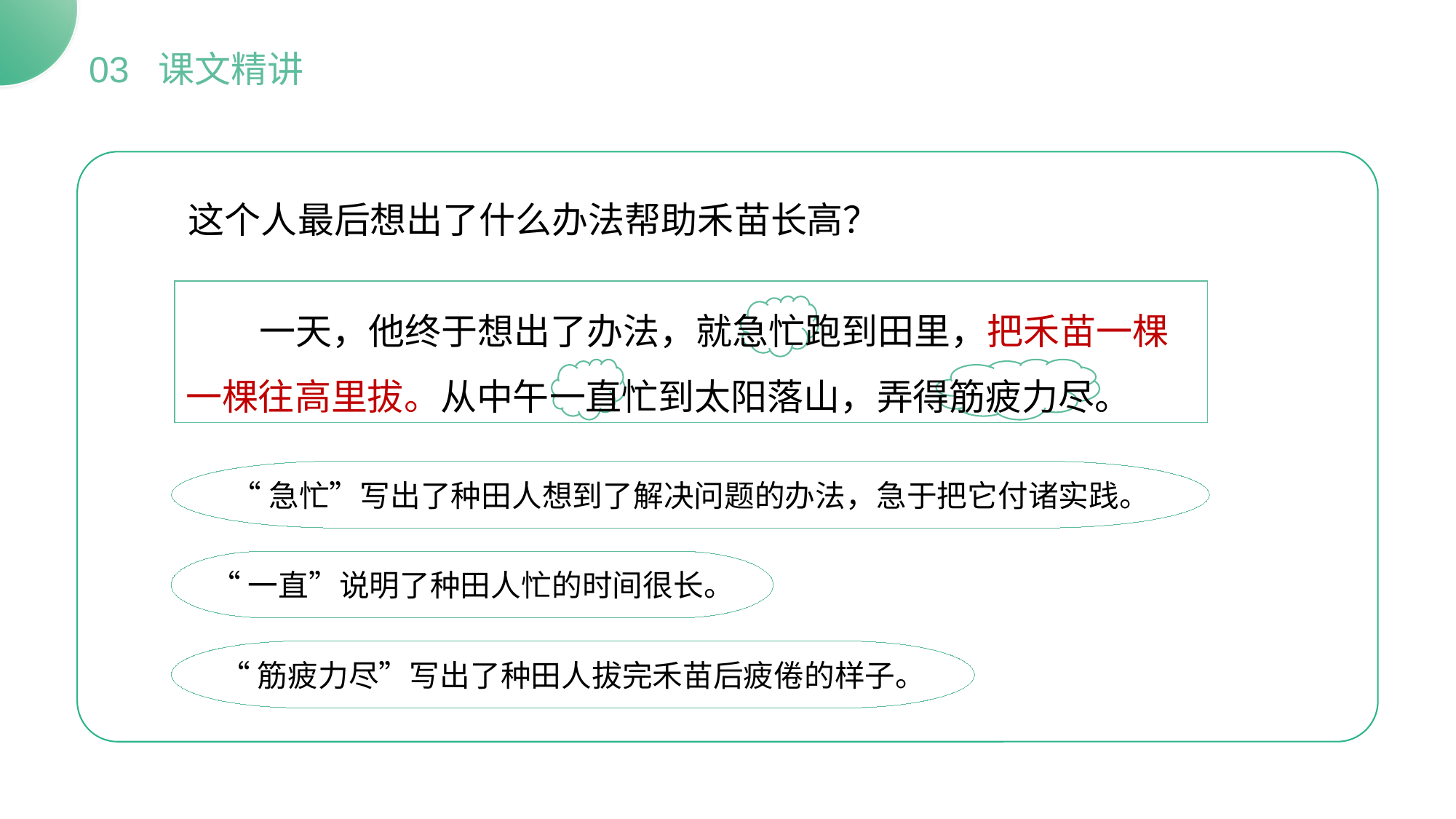

03  课文精讲
这个人最后想出了什么办法帮助禾苗长高？
        一天，他终于想出了办法，就急忙跑到田里，把禾苗一棵一棵往高里拔。从中午一直忙到太阳落山，弄得筋疲力尽。

“急忙”写出了种田人想到了解决问题的办法，急于把它付诸实践。
“一直”说明了种田人忙的时间很长。
“筋疲力尽”写出了种田人拔完禾苗后疲倦的样子。